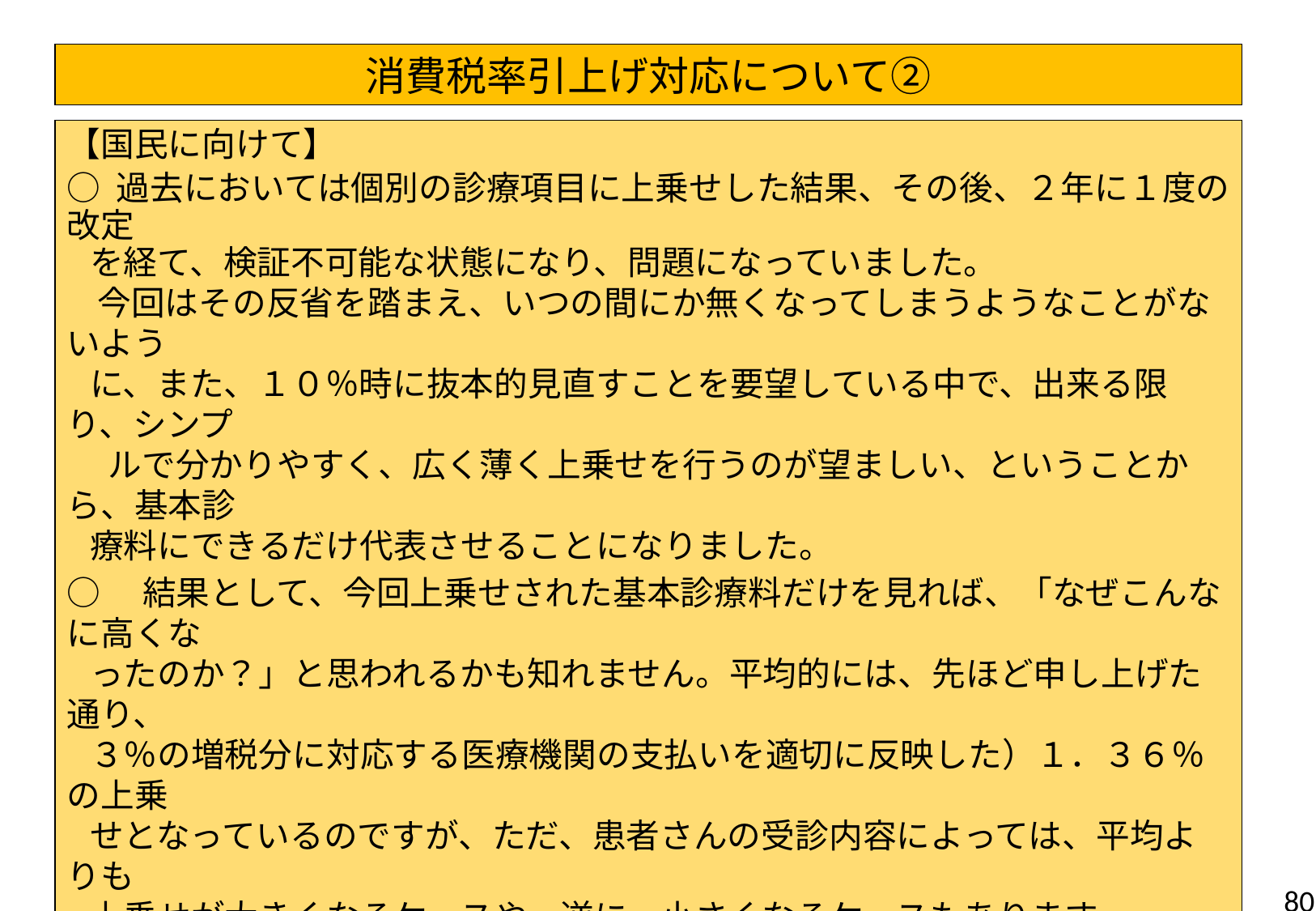

消費税率引き上げ対応分への財源配分
消費税率引上げ対応について②
【国民に向けて】
○ 過去においては個別の診療項目に上乗せした結果、その後、２年に１度の改定
  を経て、検証不可能な状態になり、問題になっていました。
   今回はその反省を踏まえ、いつの間にか無くなってしまうようなことがないよう
  に、また、１０％時に抜本的見直すことを要望している中で、出来る限り、シンプ
　 ルで分かりやすく、広く薄く上乗せを行うのが望ましい、ということから、基本診
  療料にできるだけ代表させることになりました。
○　結果として、今回上乗せされた基本診療料だけを見れば、「なぜこんなに高くな
  ったのか？」と思われるかも知れません。平均的には、先ほど申し上げた通り、
  ３％の増税分に対応する医療機関の支払いを適切に反映した）１．３６％の上乗
  せとなっているのですが、ただ、患者さんの受診内容によっては、平均よりも
  上乗せが大きくなるケースや、逆に、小さくなるケースもあります。
○　診療報酬への上乗せで対応する限り、すべての人に納得いただける、すべて
　の医療機関が納得できる）上乗せはできません。そういう中での対応であることを
  ご理解いただくとともに、日本医師会が、税制による抜本的な解決に向けて
 取り組んでおりますことに、ご理解いただきますよう、お願いいたします。
80